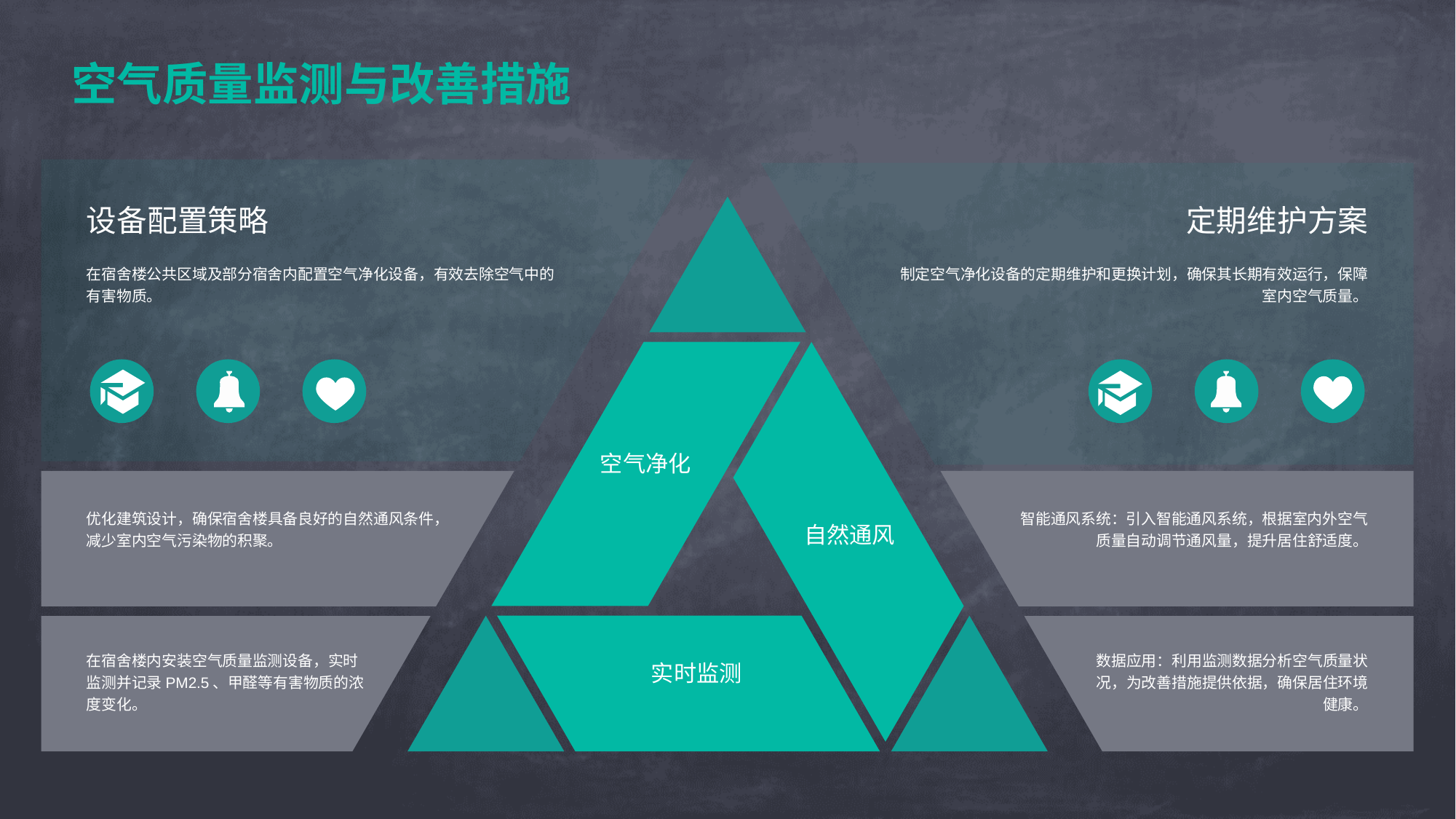

空气质量监测与改善措施

设备配置策略
定期维护方案
在宿舍楼公共区域及部分宿舍内配置空气净化设备，有效去除空气中的有害物质。
制定空气净化设备的定期维护和更换计划，确保其长期有效运行，保障室内空气质量。

空气净化

优化建筑设计，确保宿舍楼具备良好的自然通风条件，减少室内空气污染物的积聚。
智能通风系统：引入智能通风系统，根据室内外空气质量自动调节通风量，提升居住舒适度。
自然通风

在宿舍楼内安装空气质量监测设备，实时监测并记录PM2.5、甲醛等有害物质的浓度变化。
数据应用：利用监测数据分析空气质量状况，为改善措施提供依据，确保居住环境健康。
实时监测